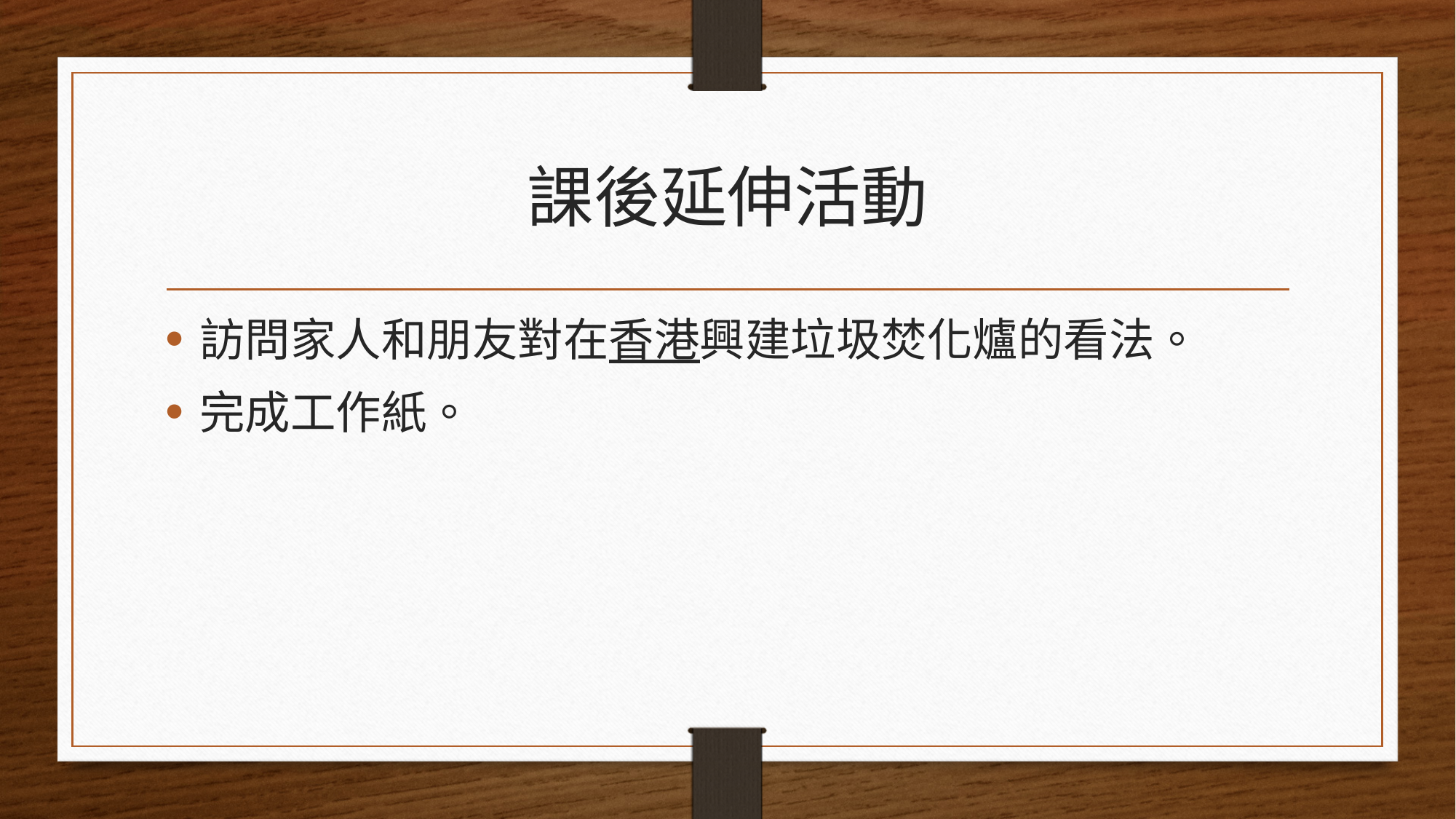

# 課後延伸活動
訪問家人和朋友對在香港興建垃圾焚化爐的看法。
完成工作紙。